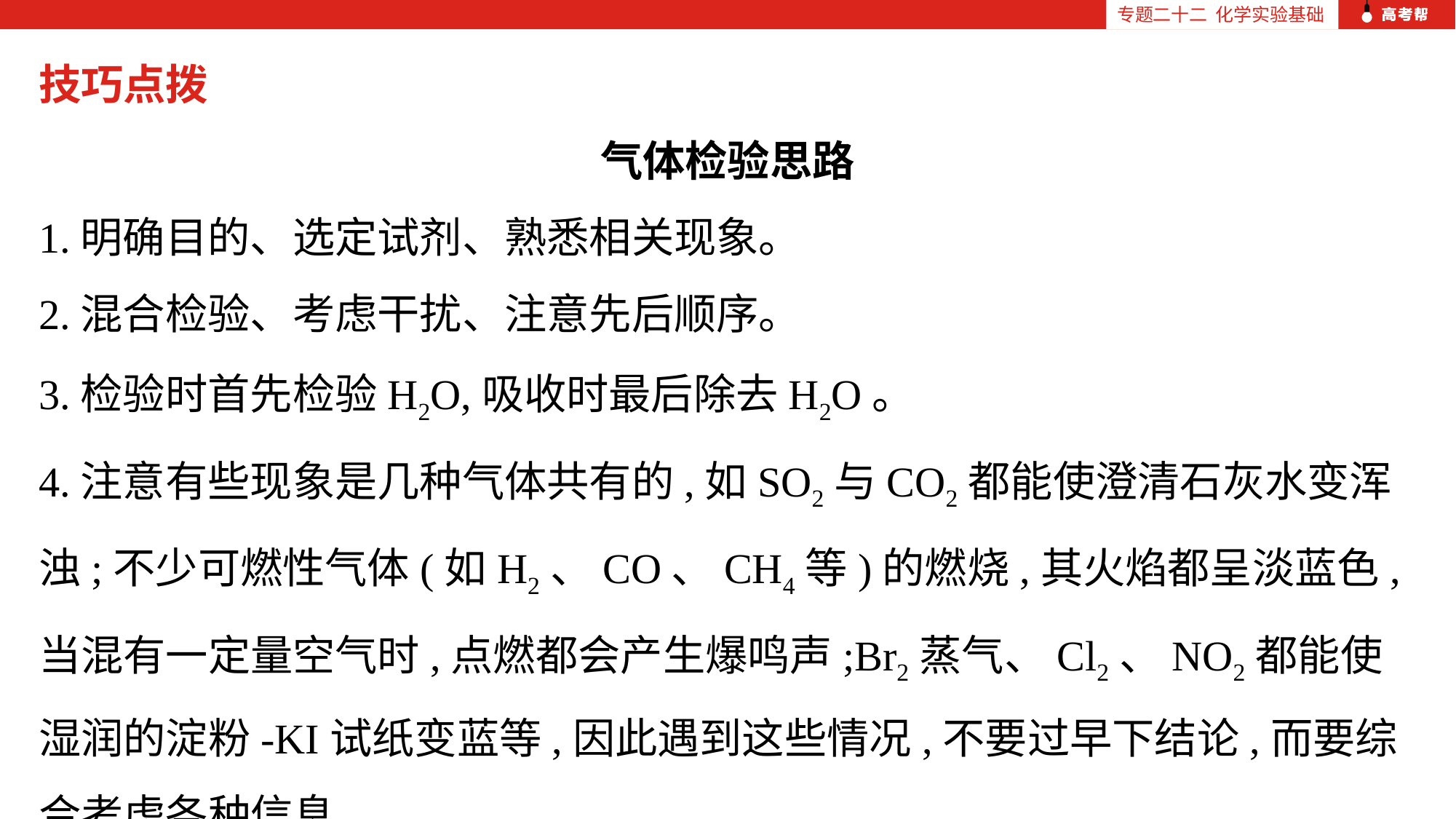

专题二十二  化学实验基础
技巧点拨
气体检验思路
1.明确目的、选定试剂、熟悉相关现象。
2.混合检验、考虑干扰、注意先后顺序。
3.检验时首先检验H2O,吸收时最后除去H2O。
4.注意有些现象是几种气体共有的,如SO2与CO2都能使澄清石灰水变浑浊;不少可燃性气体(如H2、CO、CH4等)的燃烧,其火焰都呈淡蓝色,当混有一定量空气时,点燃都会产生爆鸣声;Br2蒸气、Cl2、NO2都能使湿润的淀粉-KI试纸变蓝等,因此遇到这些情况,不要过早下结论,而要综合考虑各种信息。
4.常见离子的检验[参见原书P027 考点2 中离子检验]